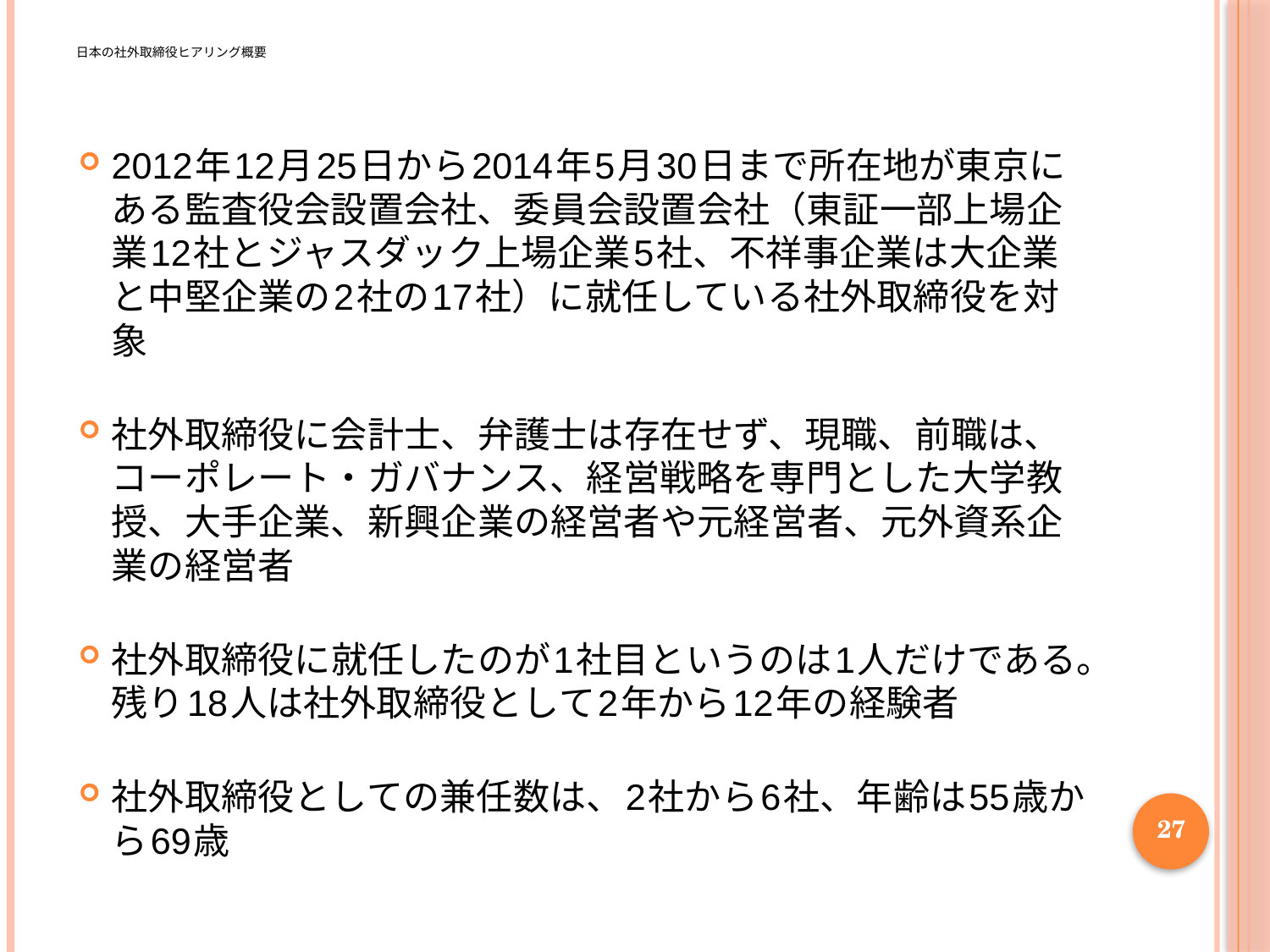

# 日本の社外取締役ヒアリング概要
2012年12月25日から2014年5月30日まで所在地が東京にある監査役会設置会社、委員会設置会社（東証一部上場企業12社とジャスダック上場企業5社、不祥事企業は大企業と中堅企業の2社の17社）に就任している社外取締役を対象

社外取締役に会計士、弁護士は存在せず、現職、前職は、コーポレート・ガバナンス、経営戦略を専門とした大学教授、大手企業、新興企業の経営者や元経営者、元外資系企業の経営者

社外取締役に就任したのが1社目というのは1人だけである。残り18人は社外取締役として2年から12年の経験者

社外取締役としての兼任数は、2社から6社、年齢は55歳から69歳

27